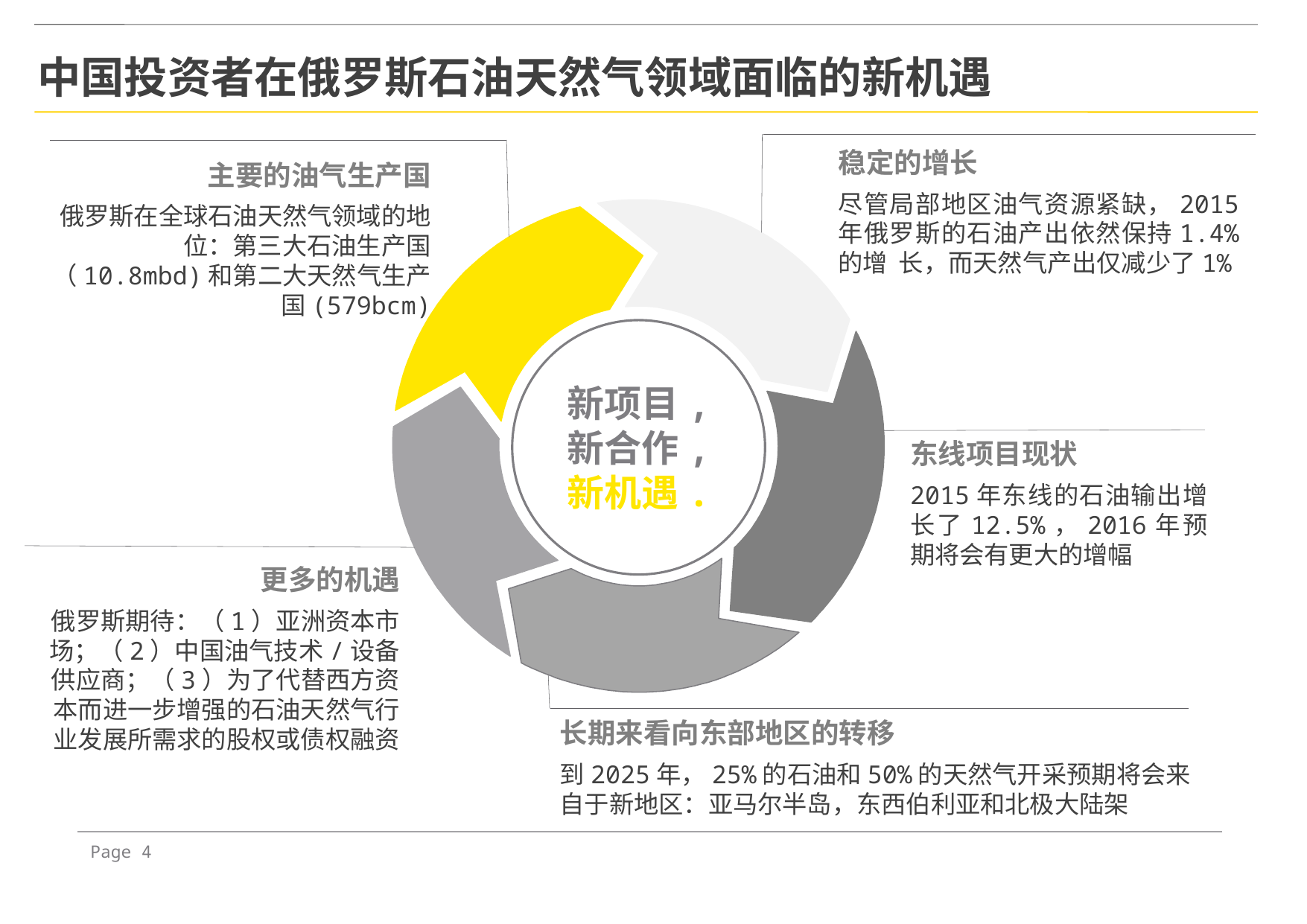

中国投资者在俄罗斯石油天然气领域面临的新机遇
稳定的增长
尽管局部地区油气资源紧缺，2015年俄罗斯的石油产出依然保持1.4%的增  长，而天然气产出仅减少了1%
主要的油气生产国
俄罗斯在全球石油天然气领域的地位：第三大石油生产国（10.8mbd)和第二大天然气生产国(579bcm)

新项目,
新合作,
新机遇.

东线项目现状
2015年东线的石油输出增长了12.5%，2016年预期将会有更大的增幅
更多的机遇
俄罗斯期待：（1）亚洲资本市场；（2）中国油气技术/设备供应商；（3）为了代替西方资本而进一步增强的石油天然气行业发展所需求的股权或债权融资
长期来看向东部地区的转移
到2025年，25%的石油和50%的天然气开采预期将会来自于新地区：亚马尔半岛，东西伯利亚和北极大陆架